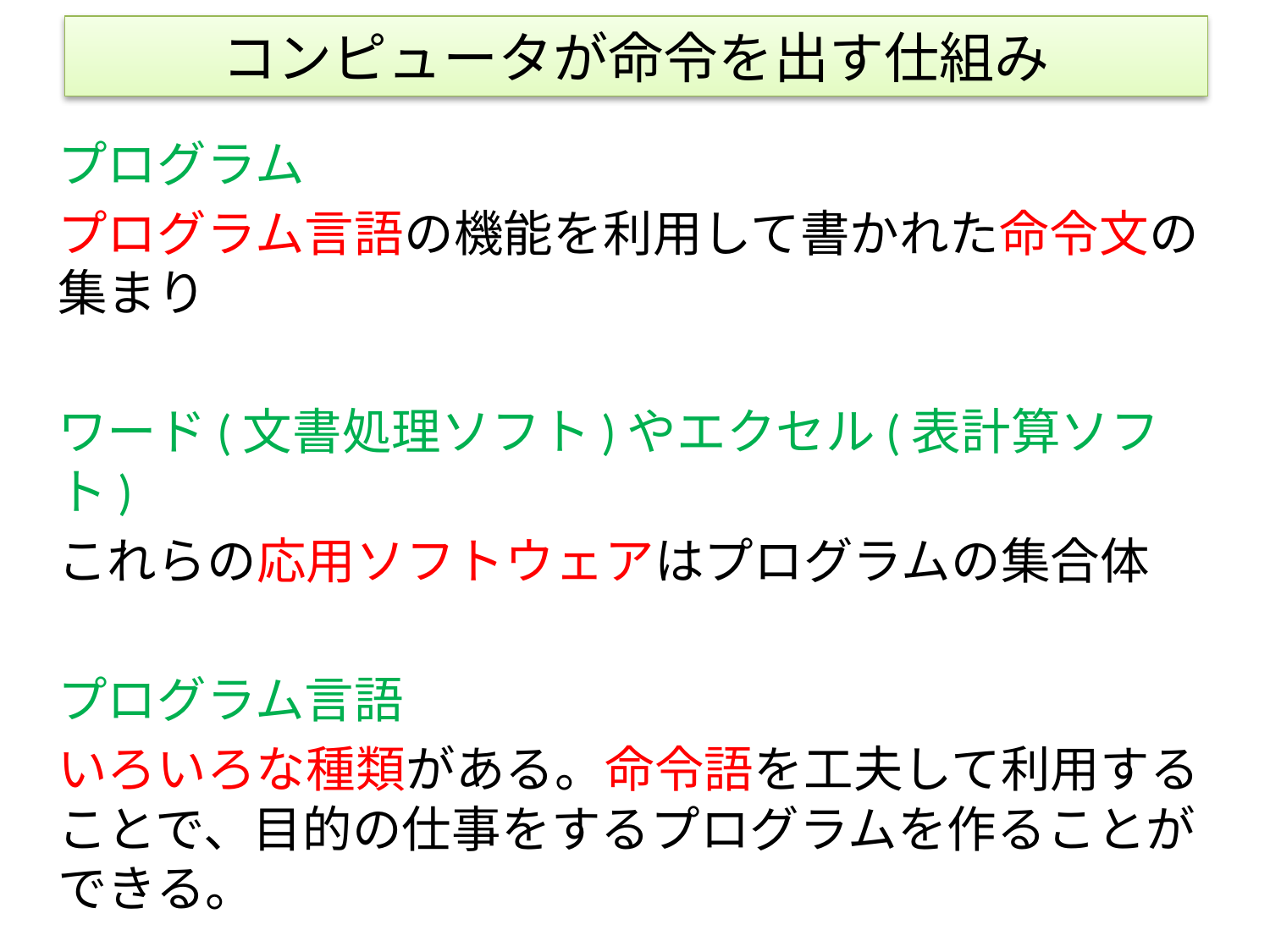

# コンピュータが命令を出す仕組み
プログラム
プログラム言語の機能を利用して書かれた命令文の集まり

ワード(文書処理ソフト)やエクセル(表計算ソフト)
これらの応用ソフトウェアはプログラムの集合体

プログラム言語
いろいろな種類がある。命令語を工夫して利用することで、目的の仕事をするプログラムを作ることができる。